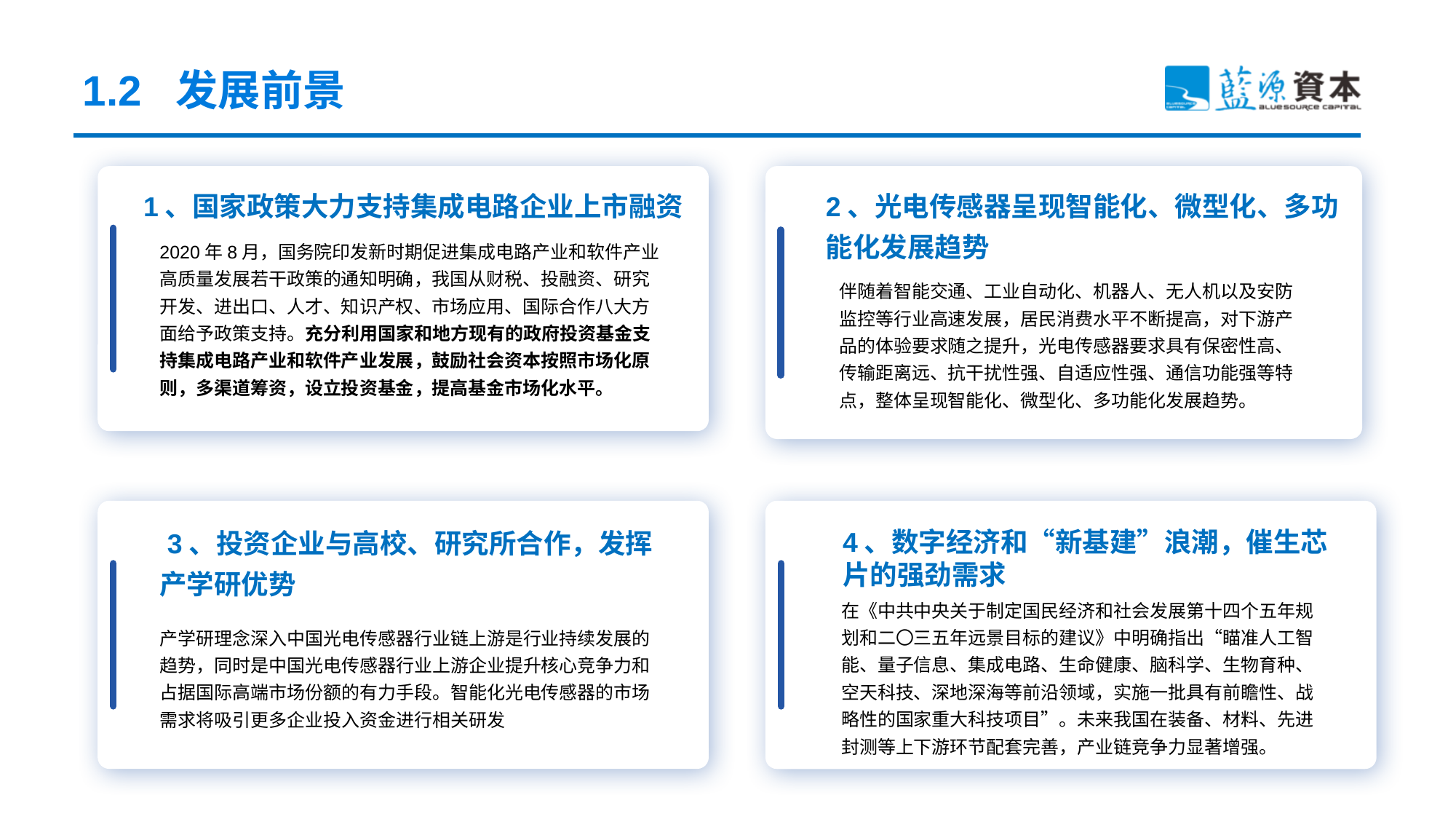

1.2  发展前景

1、国家政策大力支持集成电路企业上市融资
2、光电传感器呈现智能化、微型化、多功能化发展趋势
2020年8月，国务院印发新时期促进集成电路产业和软件产业高质量发展若干政策的通知明确，我国从财税、投融资、研究开发、进出口、人才、知识产权、市场应用、国际合作八大方面给予政策支持。充分利用国家和地方现有的政府投资基金支持集成电路产业和软件产业发展，鼓励社会资本按照市场化原则，多渠道筹资，设立投资基金，提高基金市场化水平。
伴随着智能交通、工业自动化、机器人、无人机以及安防监控等行业高速发展，居民消费水平不断提高，对下游产品的体验要求随之提升，光电传感器要求具有保密性高、传输距离远、抗干扰性强、自适应性强、通信功能强等特点，整体呈现智能化、微型化、多功能化发展趋势。

 3、投资企业与高校、研究所合作，发挥产学研优势
4、数字经济和“新基建”浪潮，催生芯片的强劲需求
在《中共中央关于制定国民经济和社会发展第十四个五年规划和二〇三五年远景目标的建议》中明确指出“瞄准人工智能、量子信息、集成电路、生命健康、脑科学、生物育种、空天科技、深地深海等前沿领域，实施一批具有前瞻性、战略性的国家重大科技项目”。未来我国在装备、材料、先进封测等上下游环节配套完善，产业链竞争力显著增强。
产学研理念深入中国光电传感器行业链上游是行业持续发展的趋势，同时是中国光电传感器行业上游企业提升核心竞争力和占据国际高端市场份额的有力手段。智能化光电传感器的市场需求将吸引更多企业投入资金进行相关研发